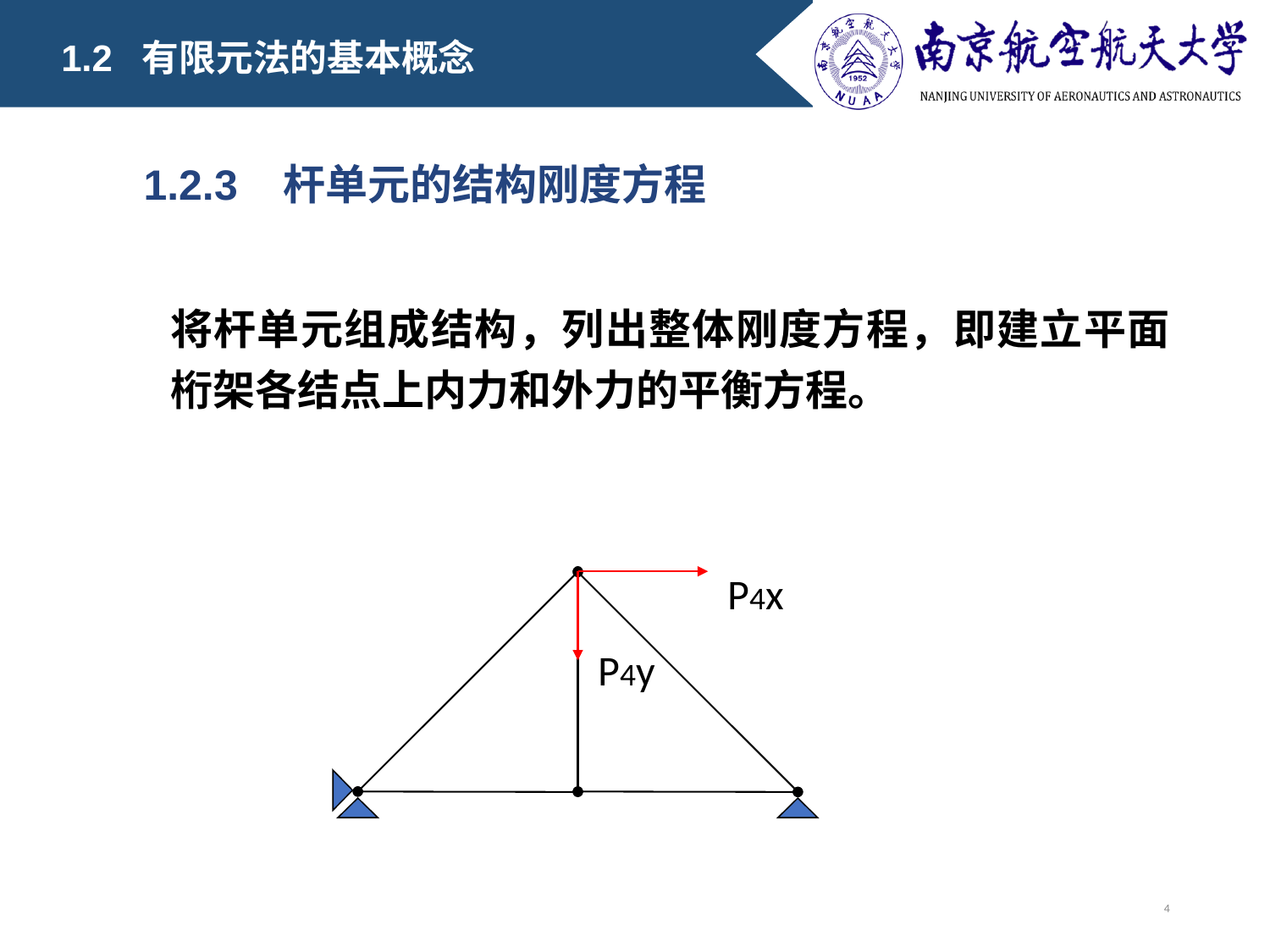

1.2  有限元法的基本概念
　　  1.2.3   杆单元的结构刚度方程

将杆单元组成结构，列出整体刚度方程，即建立平面桁架各结点上内力和外力的平衡方程。

P4x
P4y

4